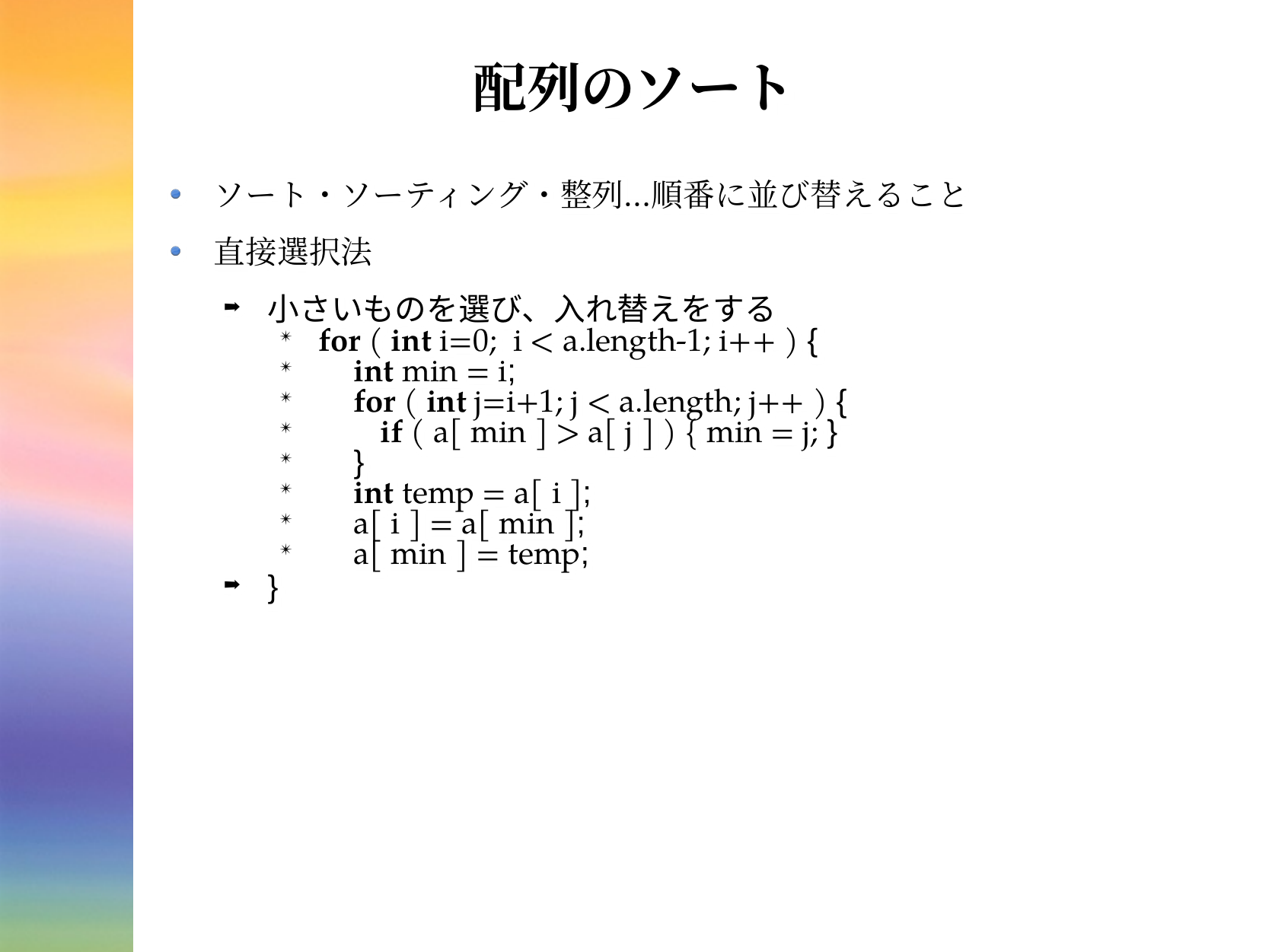

# 配列のソート
ソート・ソーティング・整列…順番に並び替えること
直接選択法
小さいものを選び、入れ替えをする
for ( int i=0;  i < a.length-1; i++ ) {
    int min = i;
    for ( int j=i+1; j < a.length; j++ ) {
       if ( a[ min ] > a[ j ] ) { min = j; }
    }
    int temp = a[ i ];
    a[ i ] = a[ min ];
    a[ min ] = temp;
}